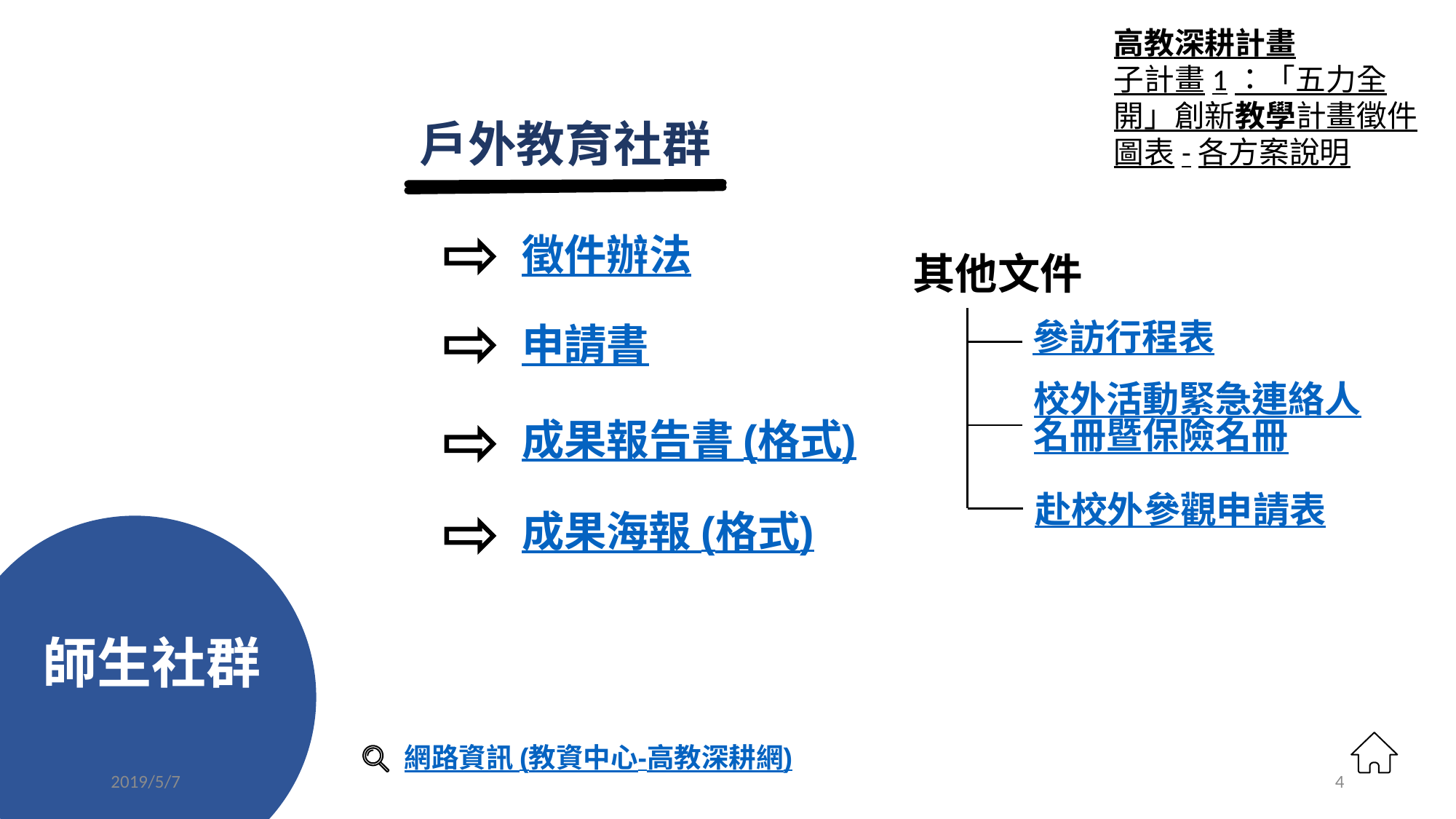

高教深耕計畫
子計畫1：「五力全開」創新教學計畫徵件圖表-各方案說明
# 戶外教育社群
徵件辦法
其他文件

參訪行程表
申請書

校外活動緊急連絡人名冊暨保險名冊
成果報告書 (格式)

赴校外參觀申請表
成果海報 (格式)

師生社群

網路資訊 (教資中心-高教深耕網)

2019/5/7
4